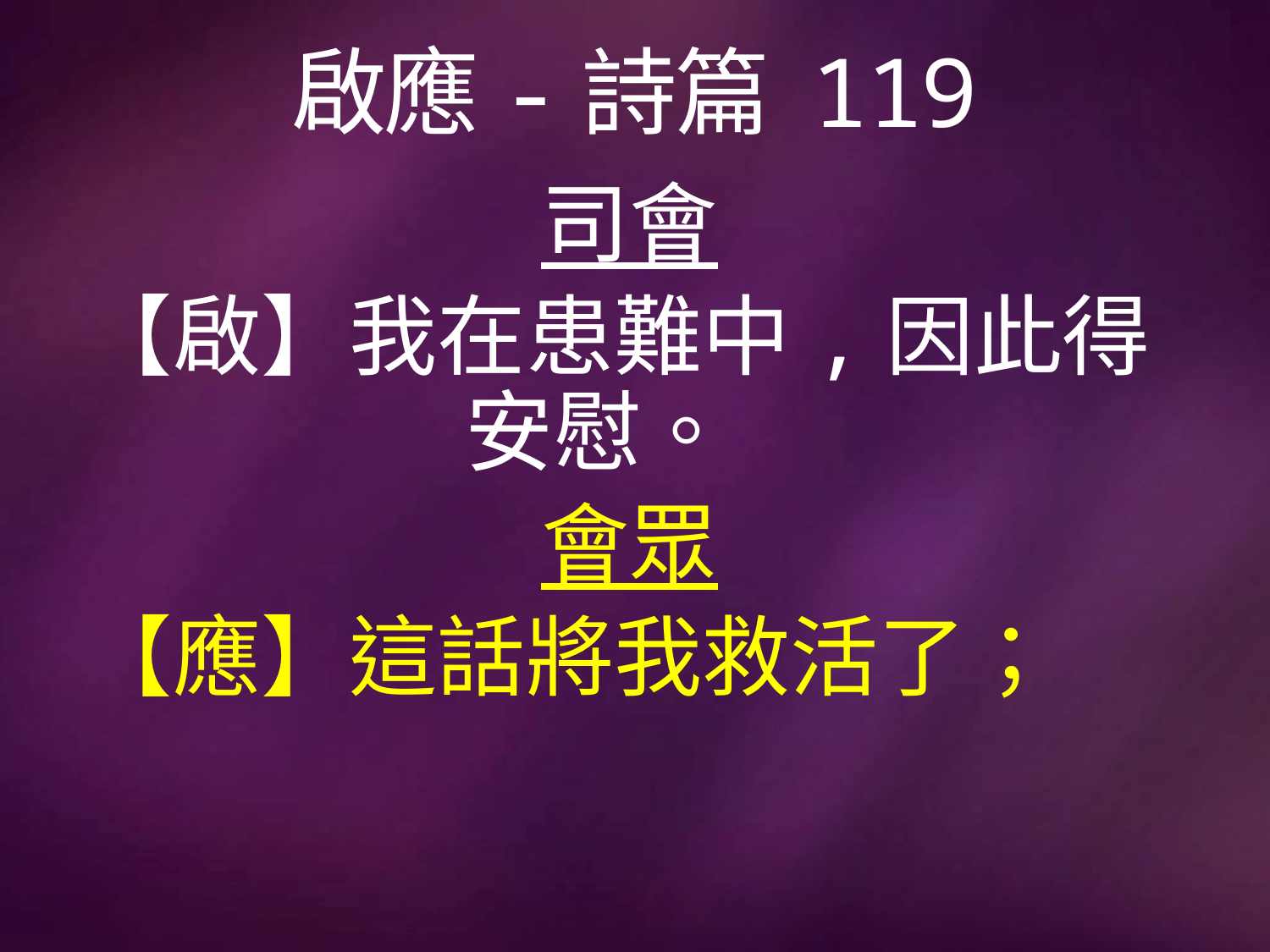

# 啟應-詩篇 119
司會
【啟】我在患難中,因此得			安慰。
會眾
【應】這話將我救活了；